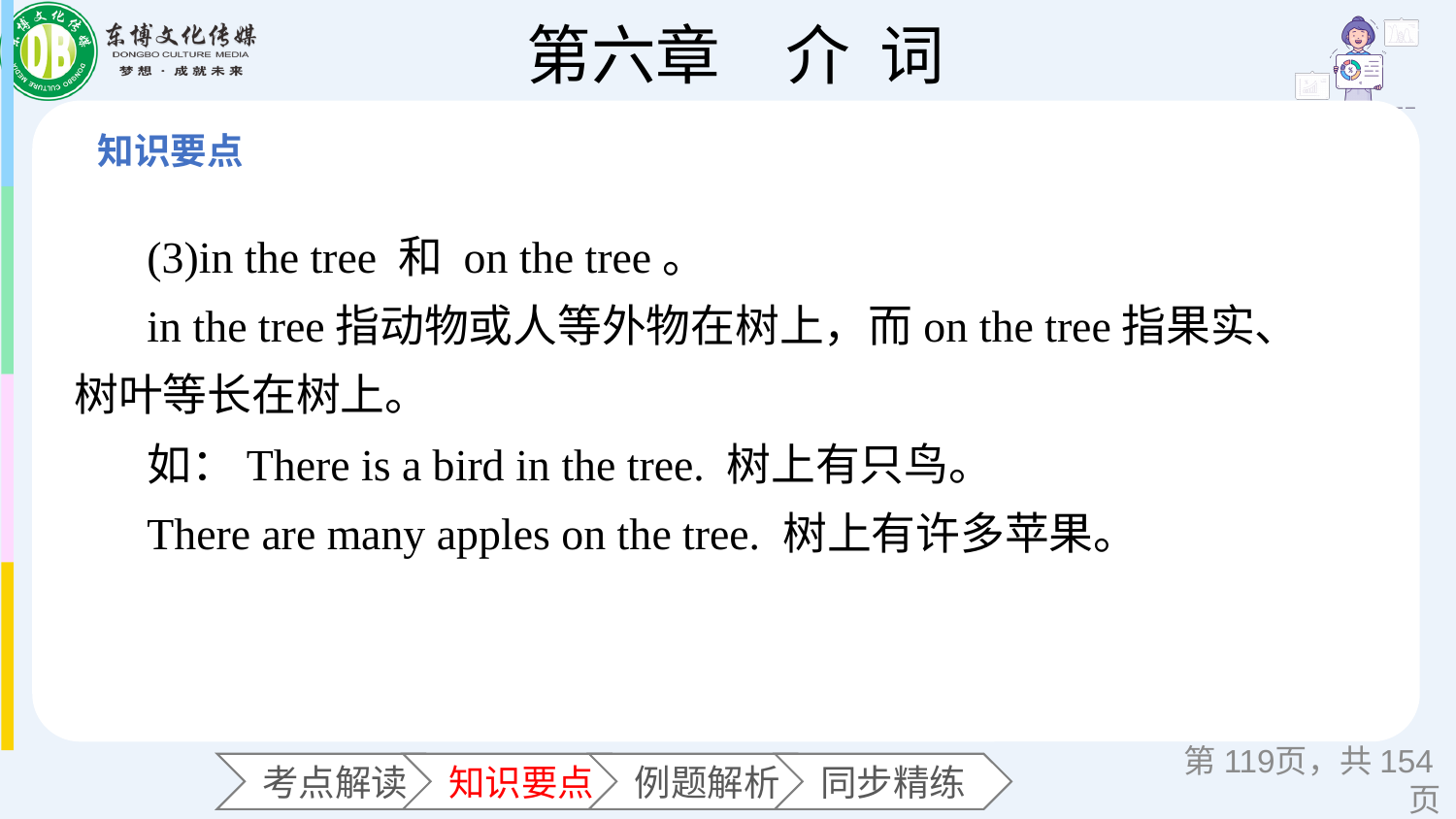

(3)in the tree 和 on the tree。
in the tree指动物或人等外物在树上，而on the tree指果实、树叶等长在树上。
如：There is a bird in the tree. 树上有只鸟。
There are many apples on the tree. 树上有许多苹果。
第119页，共154页